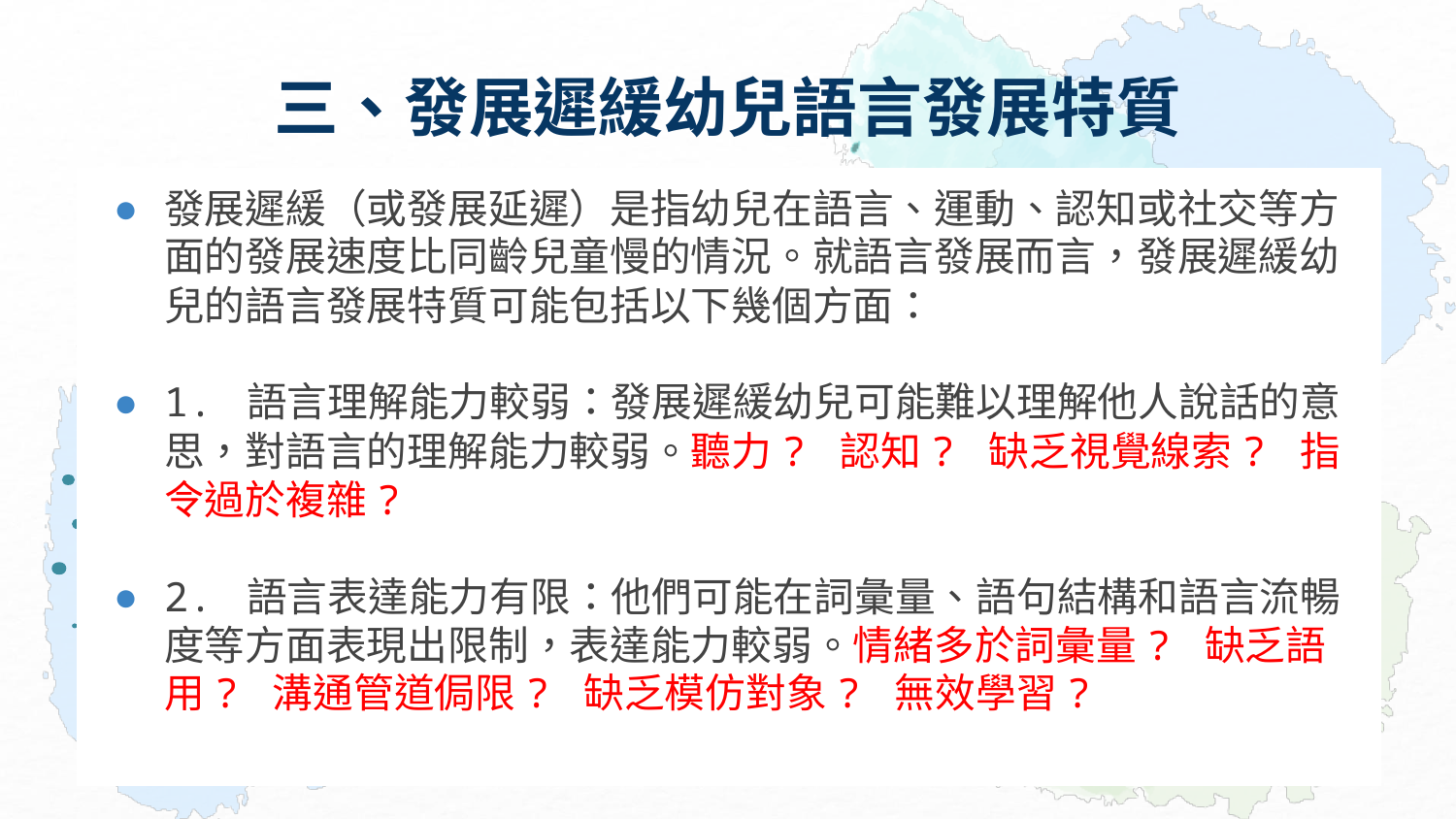

# 三、發展遲緩幼兒語言發展特質
發展遲緩（或發展延遲）是指幼兒在語言、運動、認知或社交等方面的發展速度比同齡兒童慢的情況。就語言發展而言，發展遲緩幼兒的語言發展特質可能包括以下幾個方面：

1. 語言理解能力較弱：發展遲緩幼兒可能難以理解他人說話的意思，對語言的理解能力較弱。聽力? 認知? 缺乏視覺線索? 指令過於複雜?

2. 語言表達能力有限：他們可能在詞彙量、語句結構和語言流暢度等方面表現出限制，表達能力較弱。情緒多於詞彙量? 缺乏語用? 溝通管道侷限? 缺乏模仿對象? 無效學習?